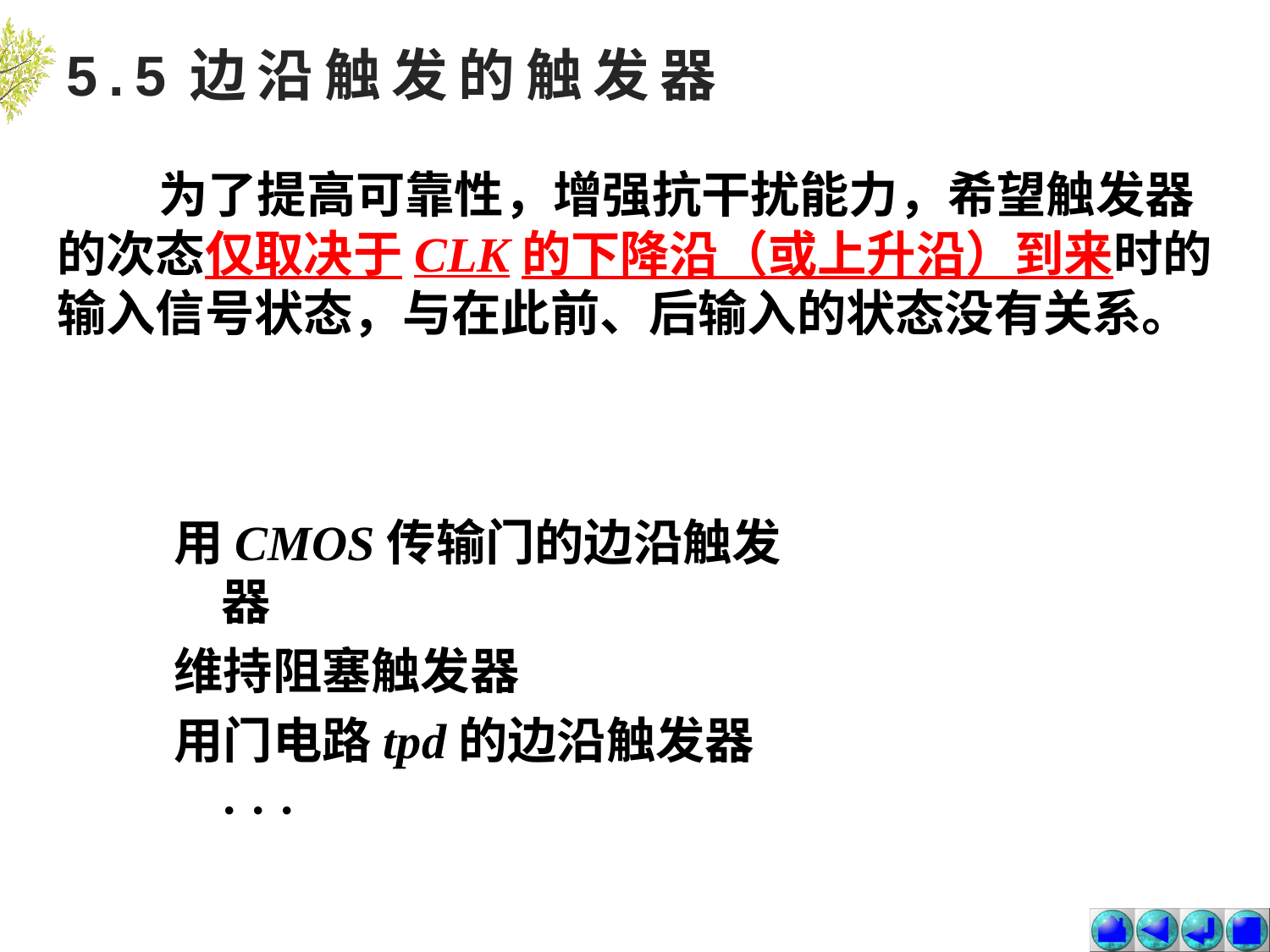

5.5边沿触发的触发器
        为了提高可靠性，增强抗干扰能力，希望触发器
的次态仅取决于CLK的下降沿（或上升沿）到来时的
输入信号状态，与在此前、后输入的状态没有关系。
用CMOS传输门的边沿触发器
维持阻塞触发器
用门电路tpd的边沿触发器
	· · ·